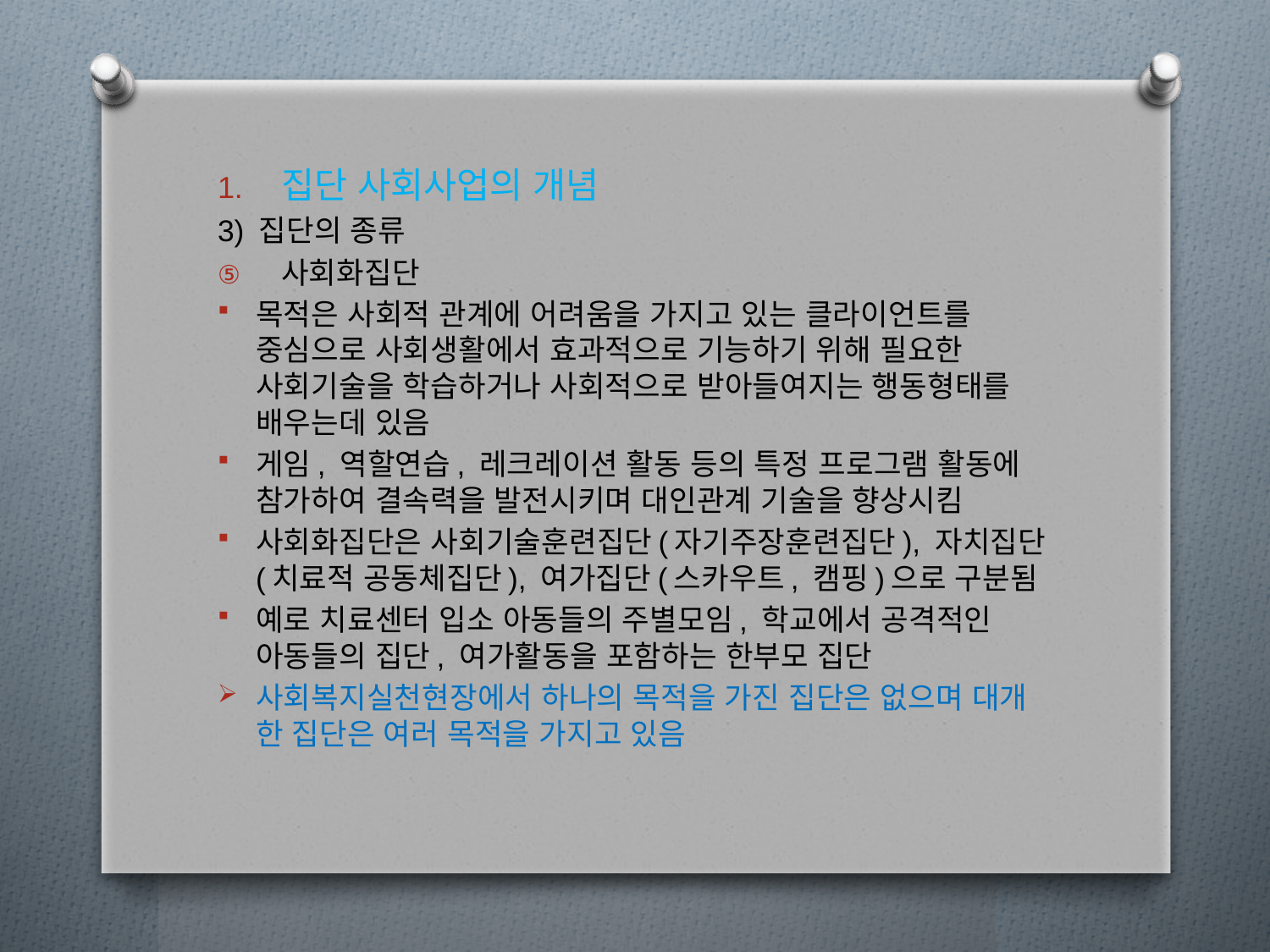

집단 사회사업의 개념
3) 집단의 종류
사회화집단
목적은 사회적 관계에 어려움을 가지고 있는 클라이언트를 중심으로 사회생활에서 효과적으로 기능하기 위해 필요한 사회기술을 학습하거나 사회적으로 받아들여지는 행동형태를 배우는데 있음
게임, 역할연습, 레크레이션 활동 등의 특정 프로그램 활동에 참가하여 결속력을 발전시키며 대인관계 기술을 향상시킴
사회화집단은 사회기술훈련집단(자기주장훈련집단), 자치집단(치료적 공동체집단), 여가집단(스카우트, 캠핑)으로 구분됨
예로 치료센터 입소 아동들의 주별모임, 학교에서 공격적인 아동들의 집단, 여가활동을 포함하는 한부모 집단
사회복지실천현장에서 하나의 목적을 가진 집단은 없으며 대개 한 집단은 여러 목적을 가지고 있음